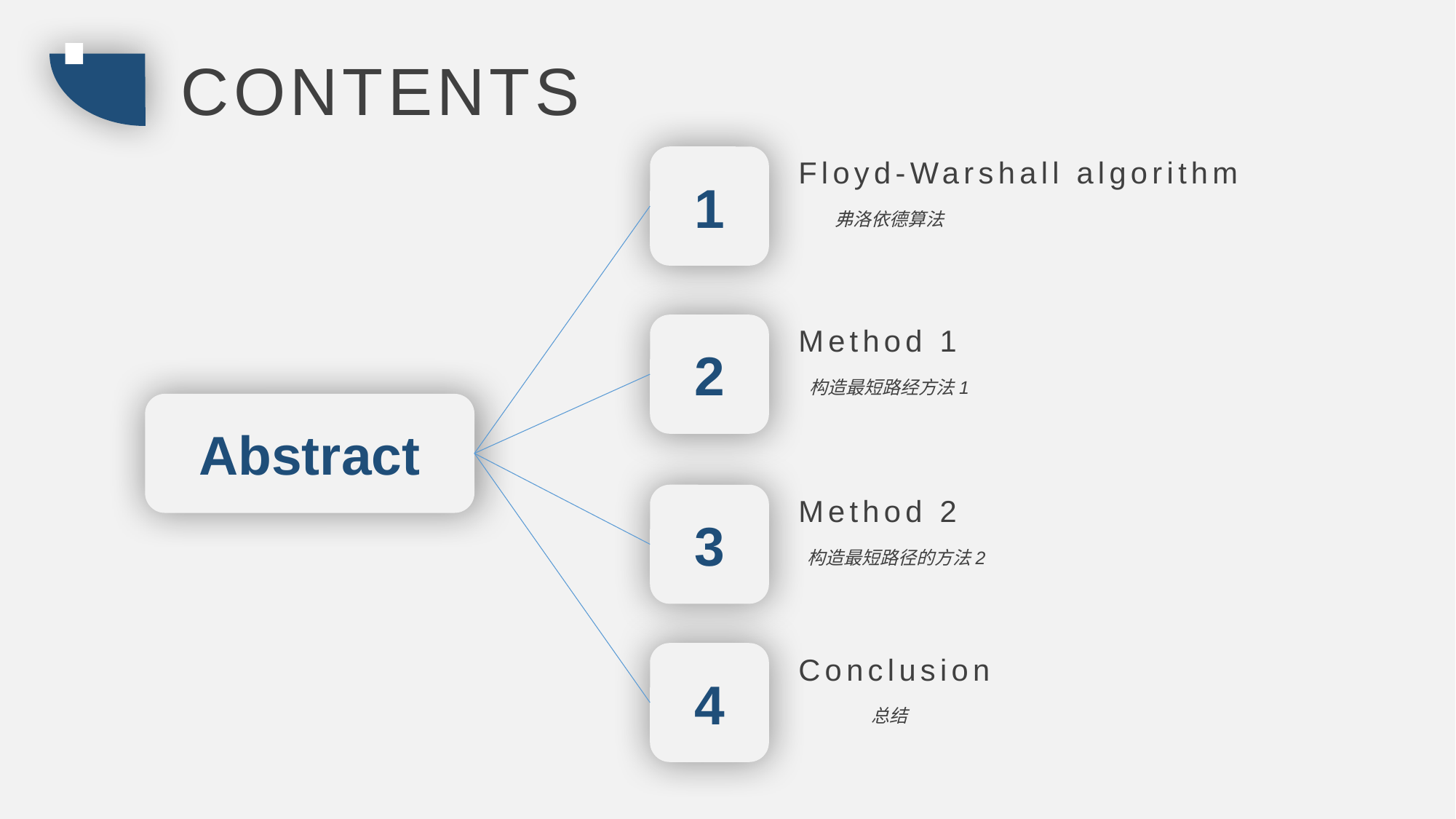

CONTENTS
1
Floyd-Warshall algorithm
弗洛依德算法
2
Method 1
构造最短路经方法1
Abstract
3
Method 2
构造最短路径的方法2
4
Conclusion
总结